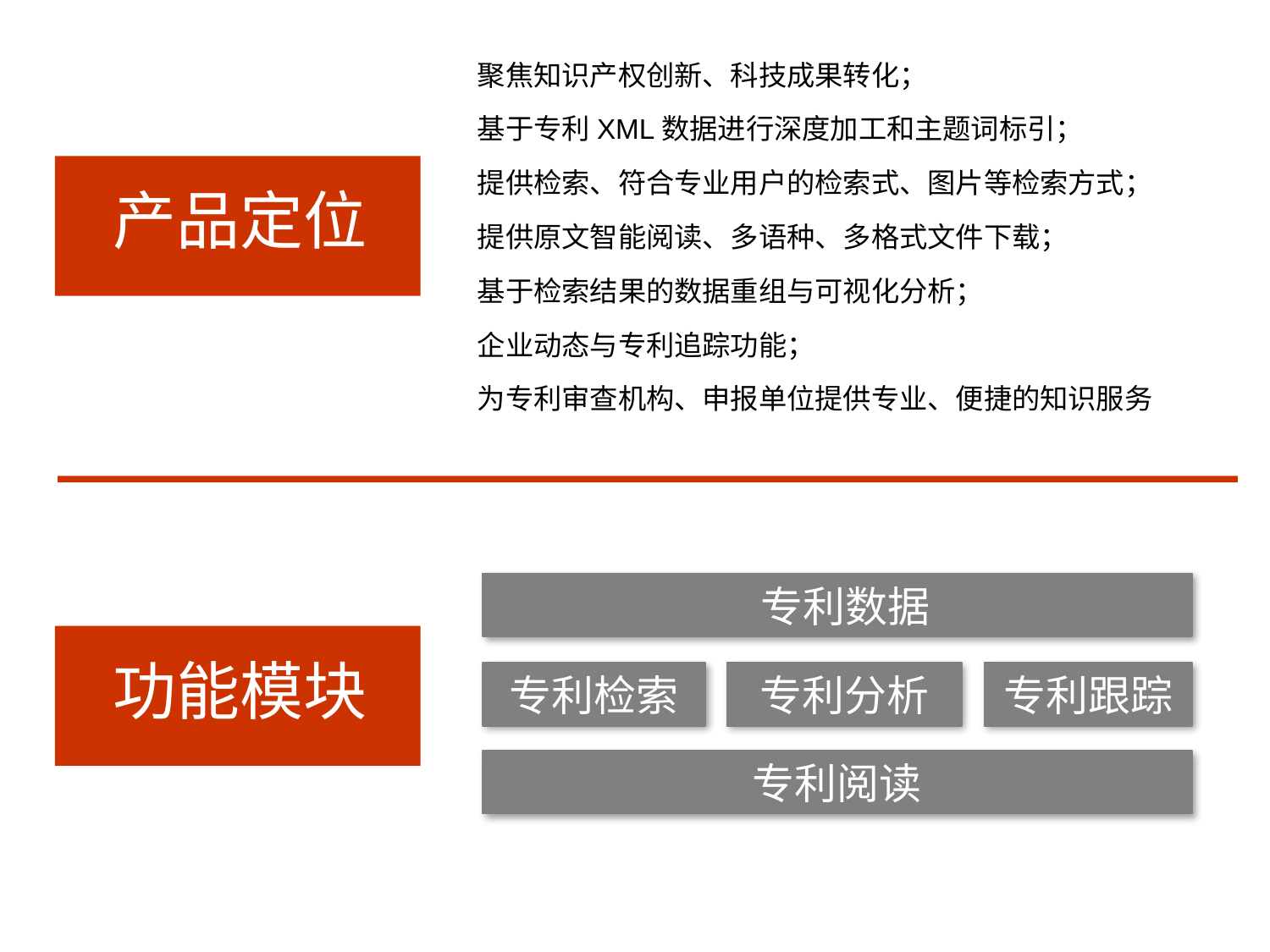

聚焦知识产权创新、科技成果转化；
基于专利XML数据进行深度加工和主题词标引；
提供检索、符合专业用户的检索式、图片等检索方式；
提供原文智能阅读、多语种、多格式文件下载；
基于检索结果的数据重组与可视化分析；
企业动态与专利追踪功能；
为专利审查机构、申报单位提供专业、便捷的知识服务

产品定位

 专利数据

功能模块
专利检索
专利分析
专利跟踪
专利阅读